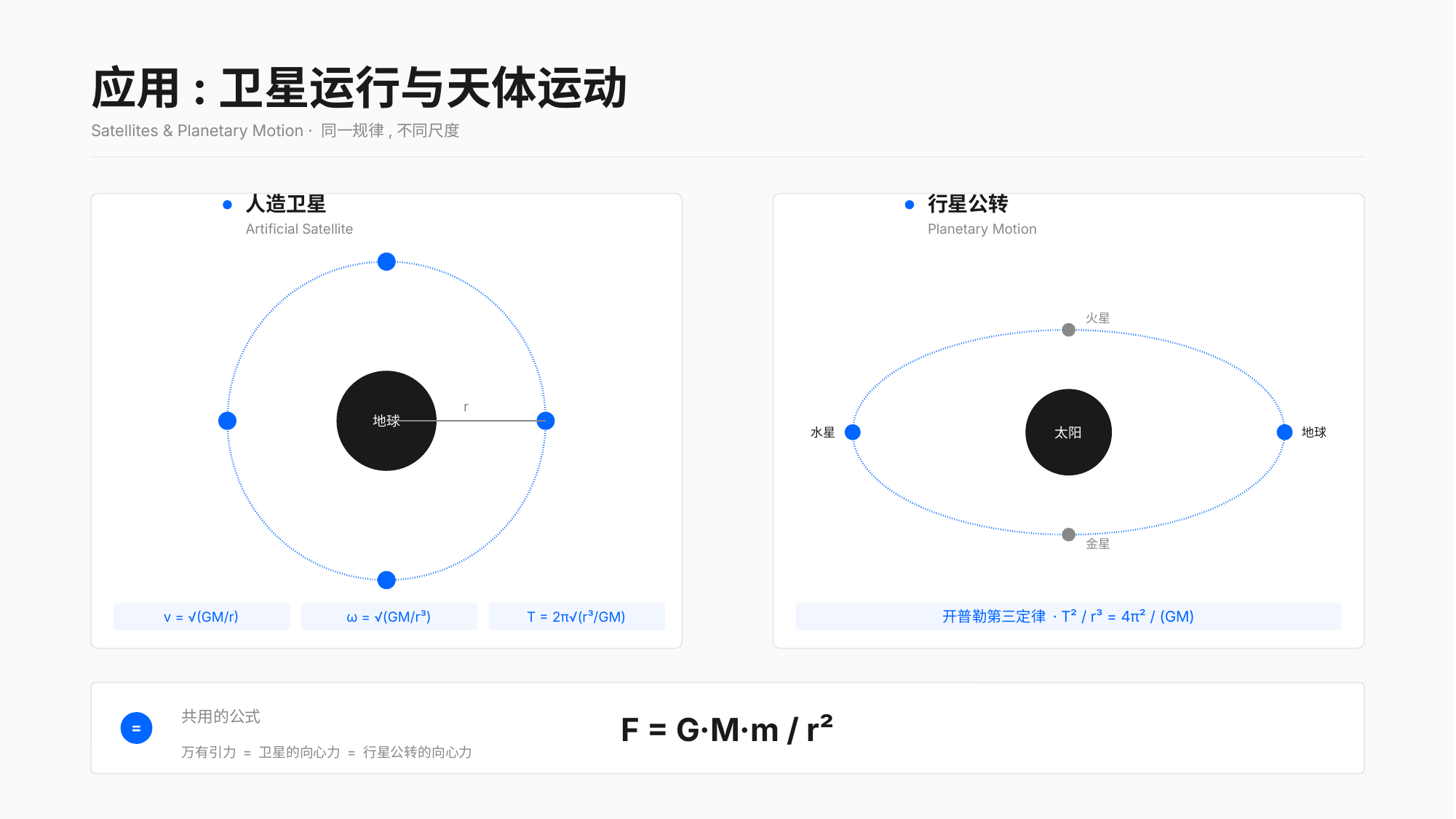

应用:卫星运行与天体运动
Satellites & Planetary Motion · 同一规律,不同尺度

人造卫星

Artificial Satellite

r

地球

v = √(GM/r)
ω = √(GM/r³)
T = 2π√(r³/GM)
行星公转

Planetary Motion
火星

水星

太阳

地球

金星

开普勒第三定律 · T² / r³ = 4π² / (GM)

共用的公式
F = G·M·m / r²

=
万有引力 = 卫星的向心力 = 行星公转的向心力